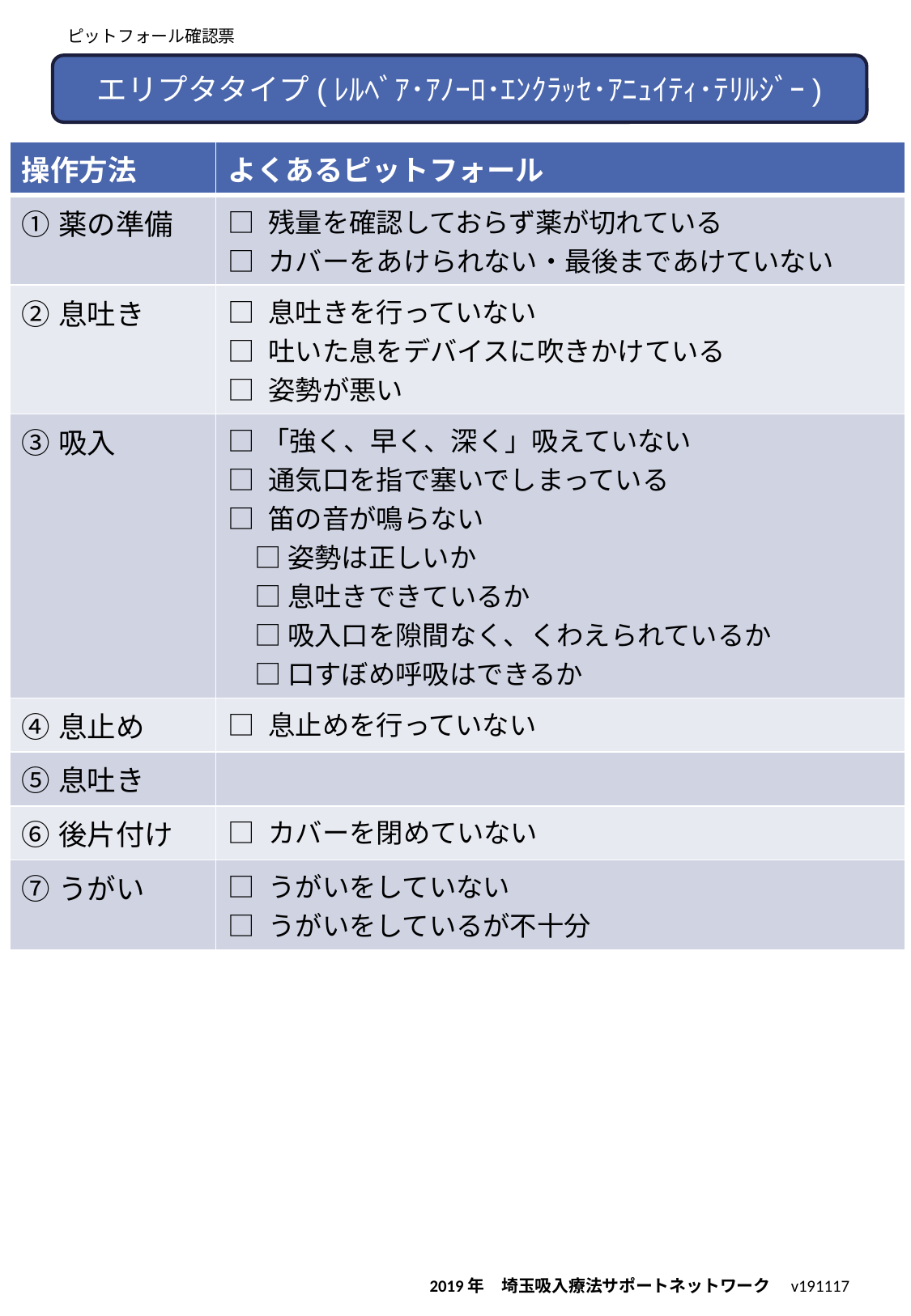

ピットフォール確認票
エリプタタイプ(ﾚﾙﾍﾞｱ･ｱﾉｰﾛ･ｴﾝｸﾗｯｾ･ｱﾆｭｲﾃｨ･ﾃﾘﾙｼﾞｰ)
| 操作方法 | よくあるピットフォール |
| --- | --- |
| ①薬の準備 | □ 残量を確認しておらず薬が切れている □ カバーをあけられない・最後まであけていない |
| ②息吐き | □ 息吐きを行っていない □ 吐いた息をデバイスに吹きかけている □ 姿勢が悪い |
| ③吸入 | □「強く、早く、深く」吸えていない □ 通気口を指で塞いでしまっている □ 笛の音が鳴らない 　□ 姿勢は正しいか 　□ 息吐きできているか 　□ 吸入口を隙間なく、くわえられているか 　□ 口すぼめ呼吸はできるか |
| ④息止め | □ 息止めを行っていない |
| ⑤息吐き |  |
| ⑥後片付け | □ カバーを閉めていない |
| ⑦うがい | □ うがいをしていない □ うがいをしているが不十分 |
2019年　埼玉吸入療法サポートネットワーク　v191117